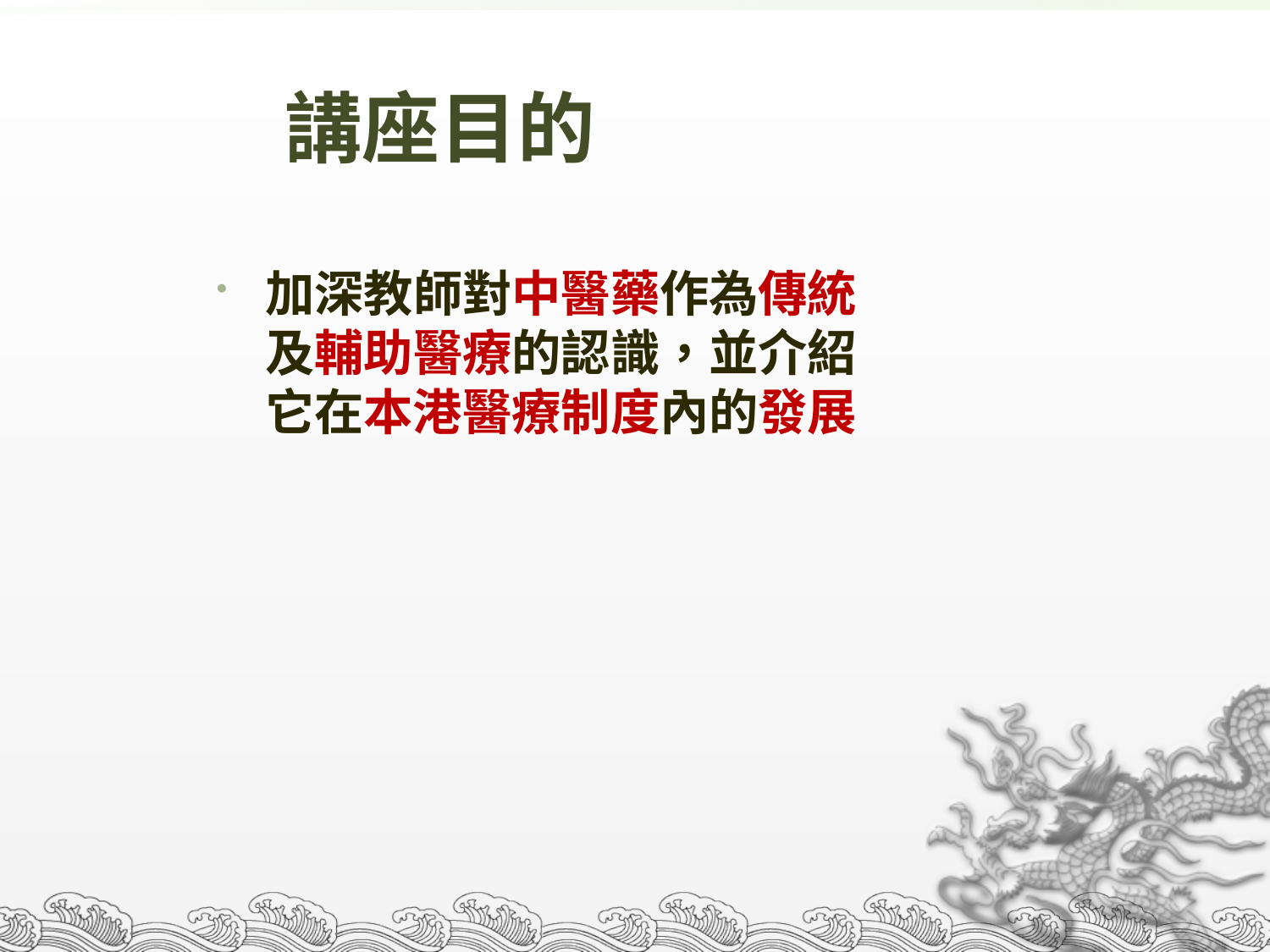

# 講座目的
加深教師對中醫藥作為傳統及輔助醫療的認識，並介紹它在本港醫療制度內的發展